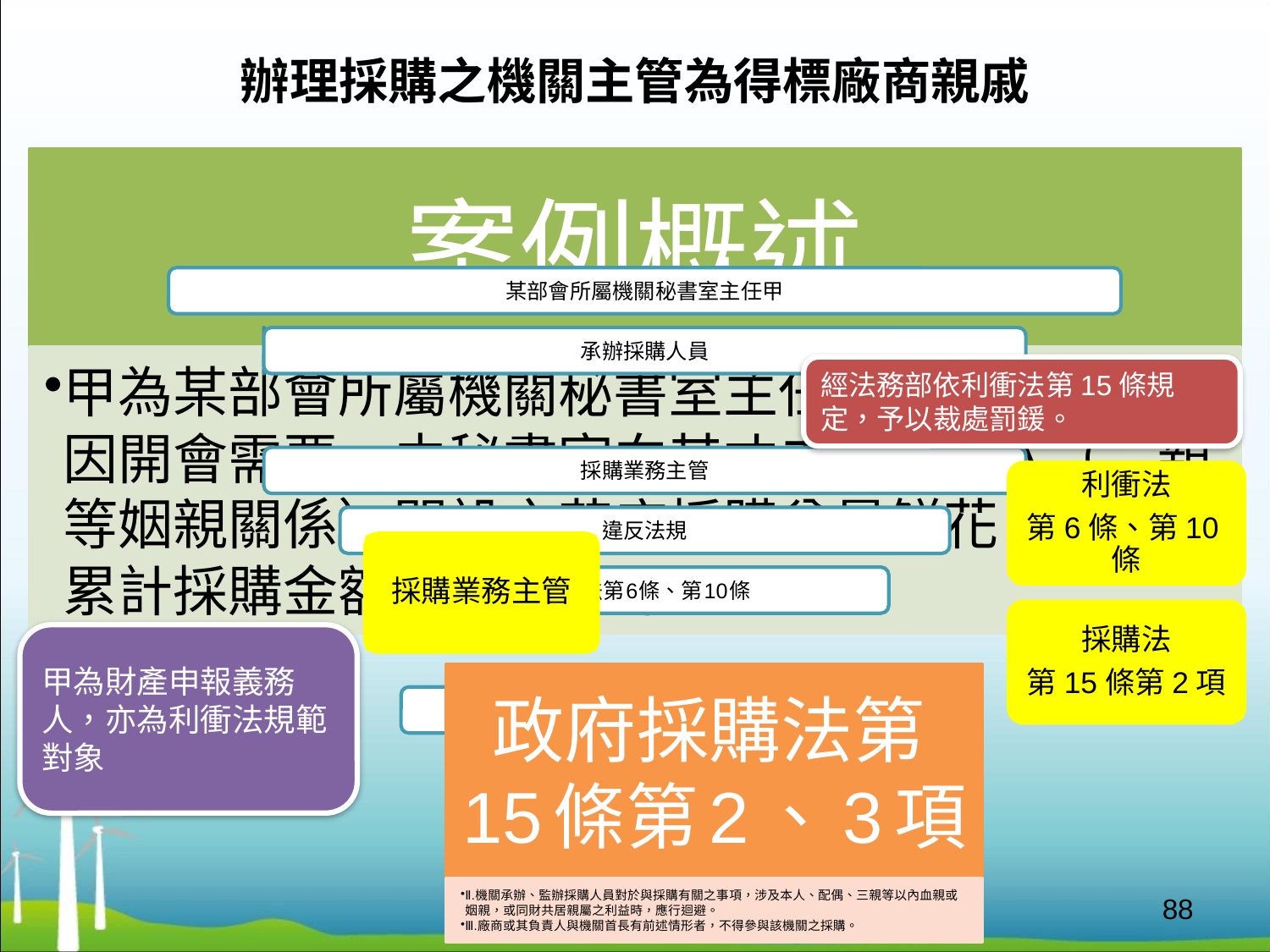

辦理採購之機關主管為得標廠商親戚
案例概述
某部會所屬機關秘書室主任甲
承辦採購人員
採購業務主管
違反法規
利衝法第6條、第10條
採購法第15條第2項
經法務部依利衝法第15條規定，予以裁處罰鍰。

利衝法
第6條、第10條

採購業務主管

採購法
第15條第2項
甲為財產申報義務人，亦為利衝法規範對象
政府採購法第15條第2、3項
Ⅱ.機關承辦、監辦採購人員對於與採購有關之事項，涉及本人、配偶、三親等以內血親或姻親，或同財共居親屬之利益時，應行迴避。
Ⅲ.廠商或其負責人與機關首長有前述情形者，不得參與該機關之採購。
88